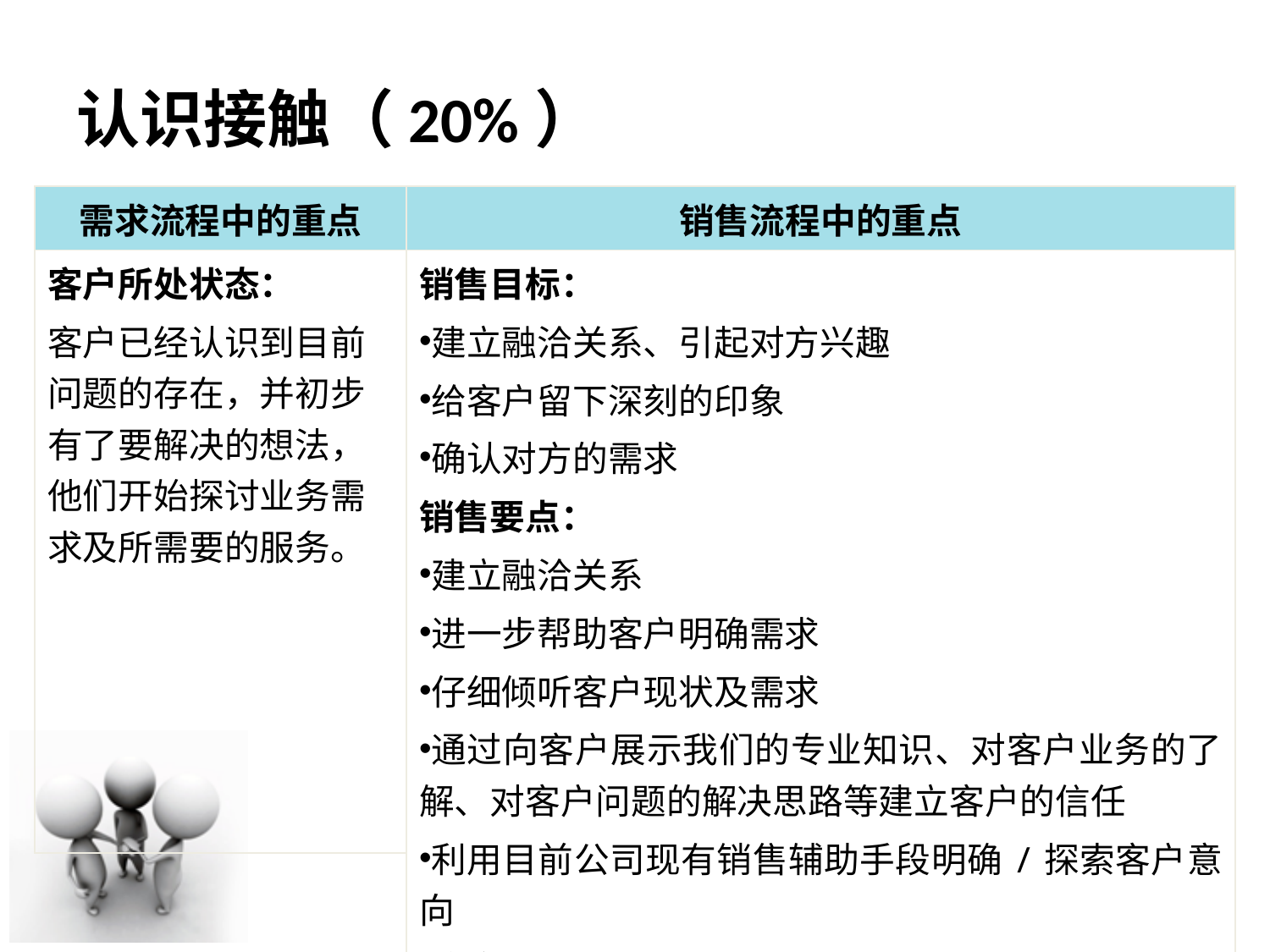

认识接触（20%）
| 需求流程中的重点 |
| --- |
| 客户所处状态： 客户已经认识到目前问题的存在，并初步有了要解决的想法，他们开始探讨业务需求及所需要的服务。 |
| 销售流程中的重点 |
| --- |
| 销售目标： 建立融洽关系、引起对方兴趣 给客户留下深刻的印象 确认对方的需求 销售要点： 建立融洽关系 进一步帮助客户明确需求 仔细倾听客户现状及需求 通过向客户展示我们的专业知识、对客户业务的了解、对客户问题的解决思路等建立客户的信任 利用目前公司现有销售辅助手段明确/探索客户意向 确定下一次通话时间 |